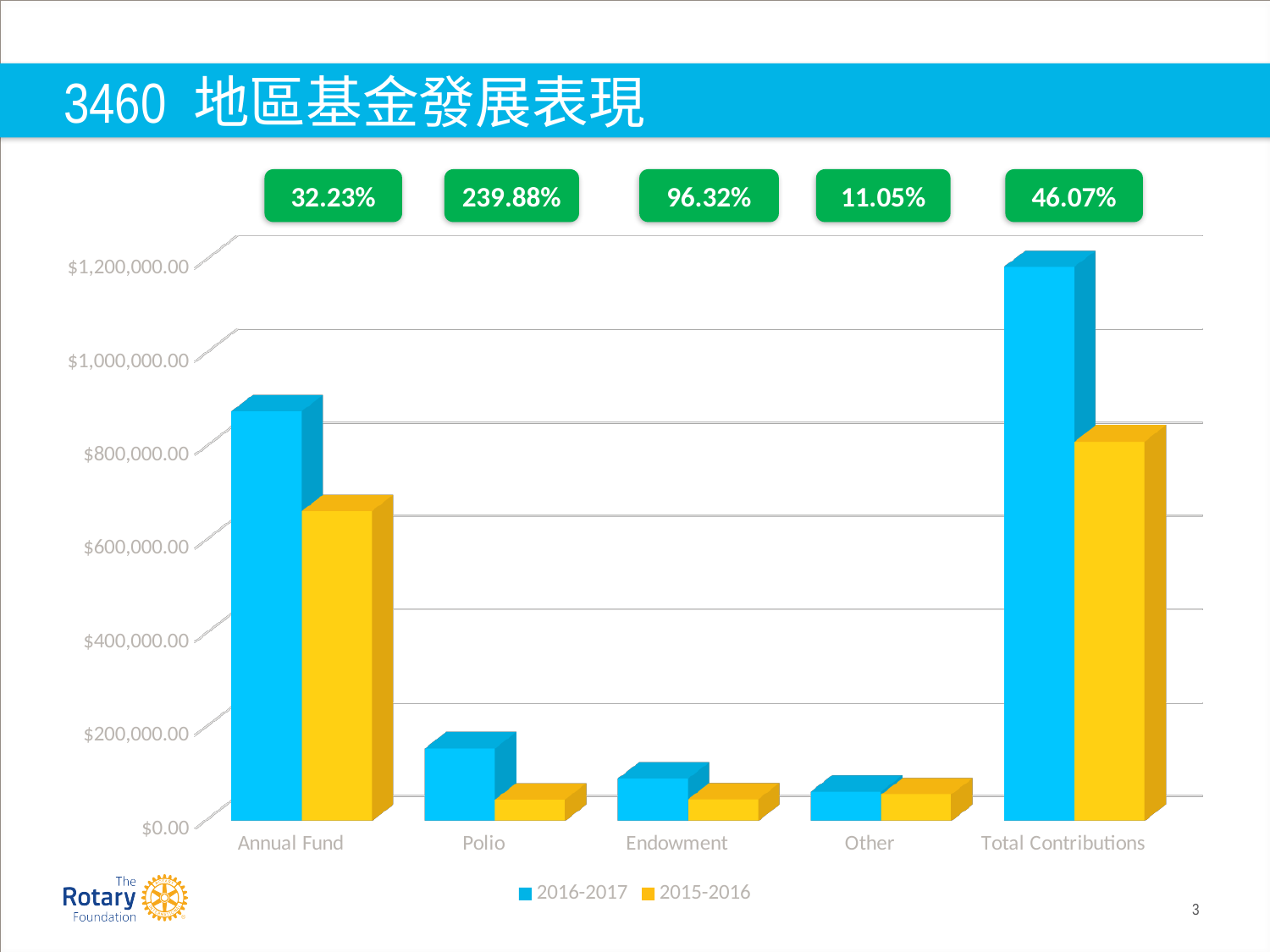

# 3460 地區基金發展表現
32.23%
239.88%
96.32%
11.05%
46.07%

[unsupported chart]